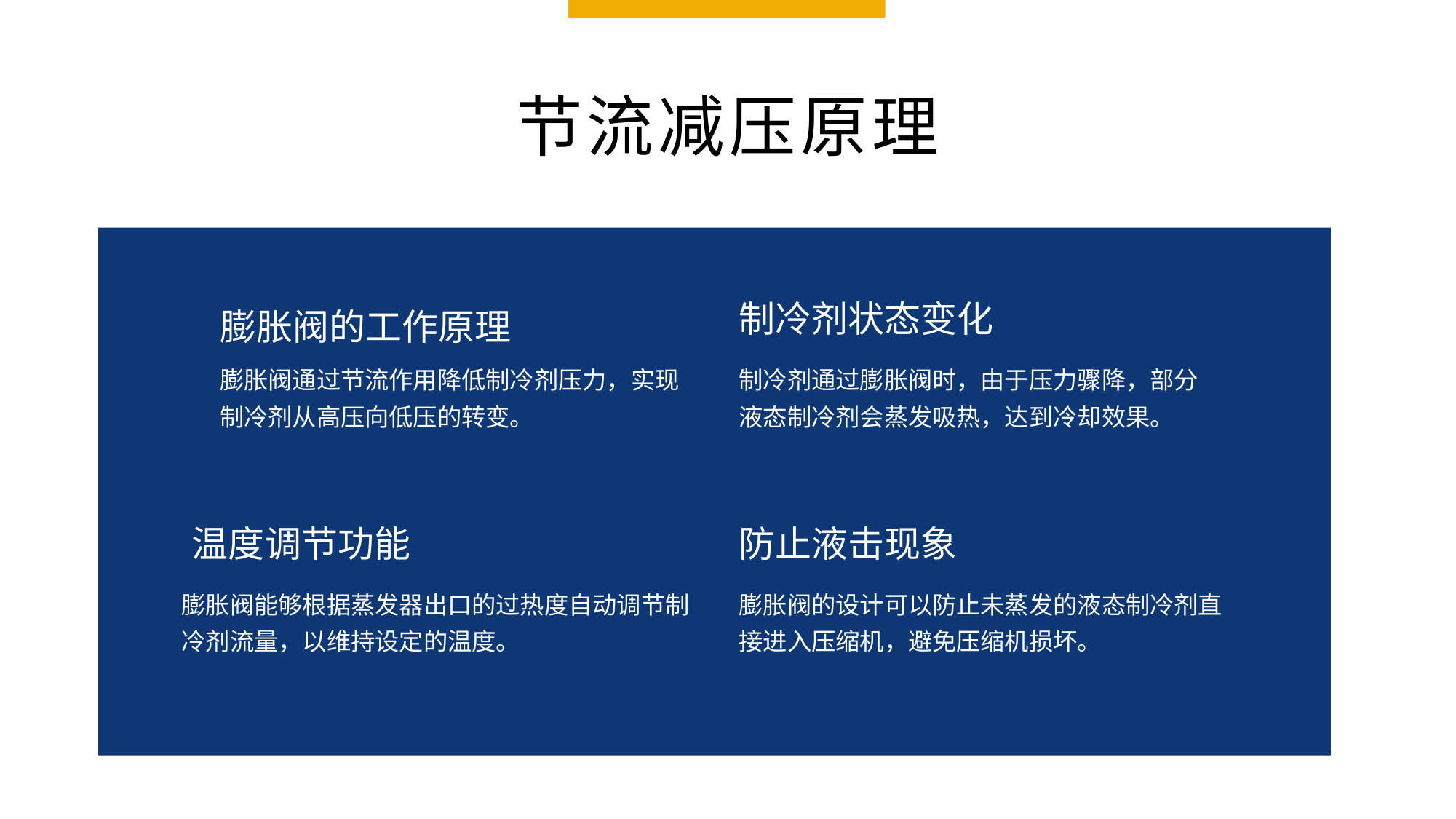

# 节流减压原理

制冷剂状态变化
膨胀阀的工作原理
膨胀阀通过节流作用降低制冷剂压力，实现制冷剂从高压向低压的转变。
制冷剂通过膨胀阀时，由于压力骤降，部分液态制冷剂会蒸发吸热，达到冷却效果。
温度调节功能
防止液击现象
膨胀阀能够根据蒸发器出口的过热度自动调节制冷剂流量，以维持设定的温度。
膨胀阀的设计可以防止未蒸发的液态制冷剂直接进入压缩机，避免压缩机损坏。